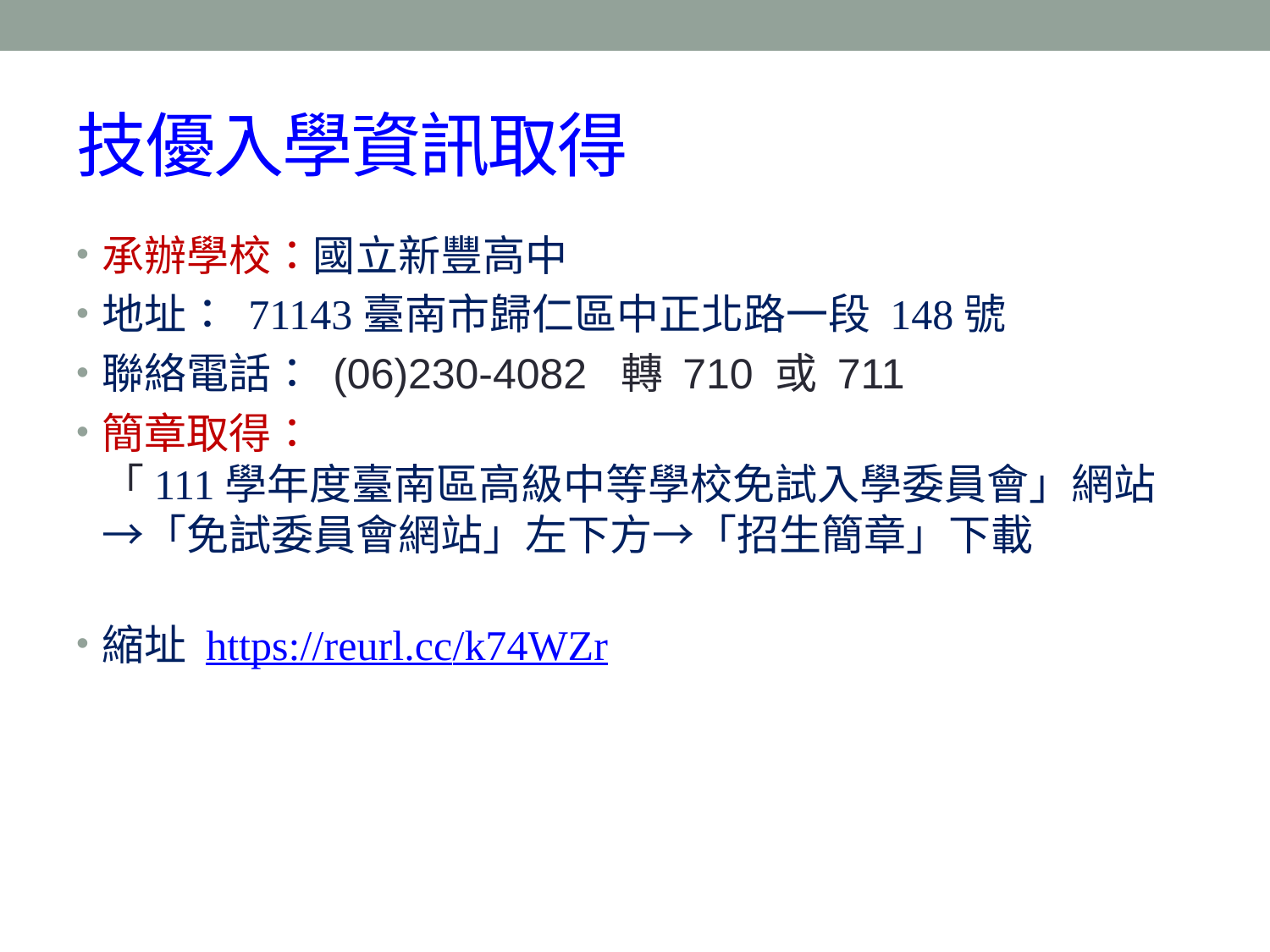

# 技優入學資訊取得
承辦學校：國立新豐高中
地址： 71143臺南市歸仁區中正北路一段 148號
聯絡電話： (06)230-4082  轉 710 或 711
簡章取得：
「111學年度臺南區高級中等學校免試入學委員會」網站
→「免試委員會網站」左下方→「招生簡章」下載
縮址 https://reurl.cc/k74WZr